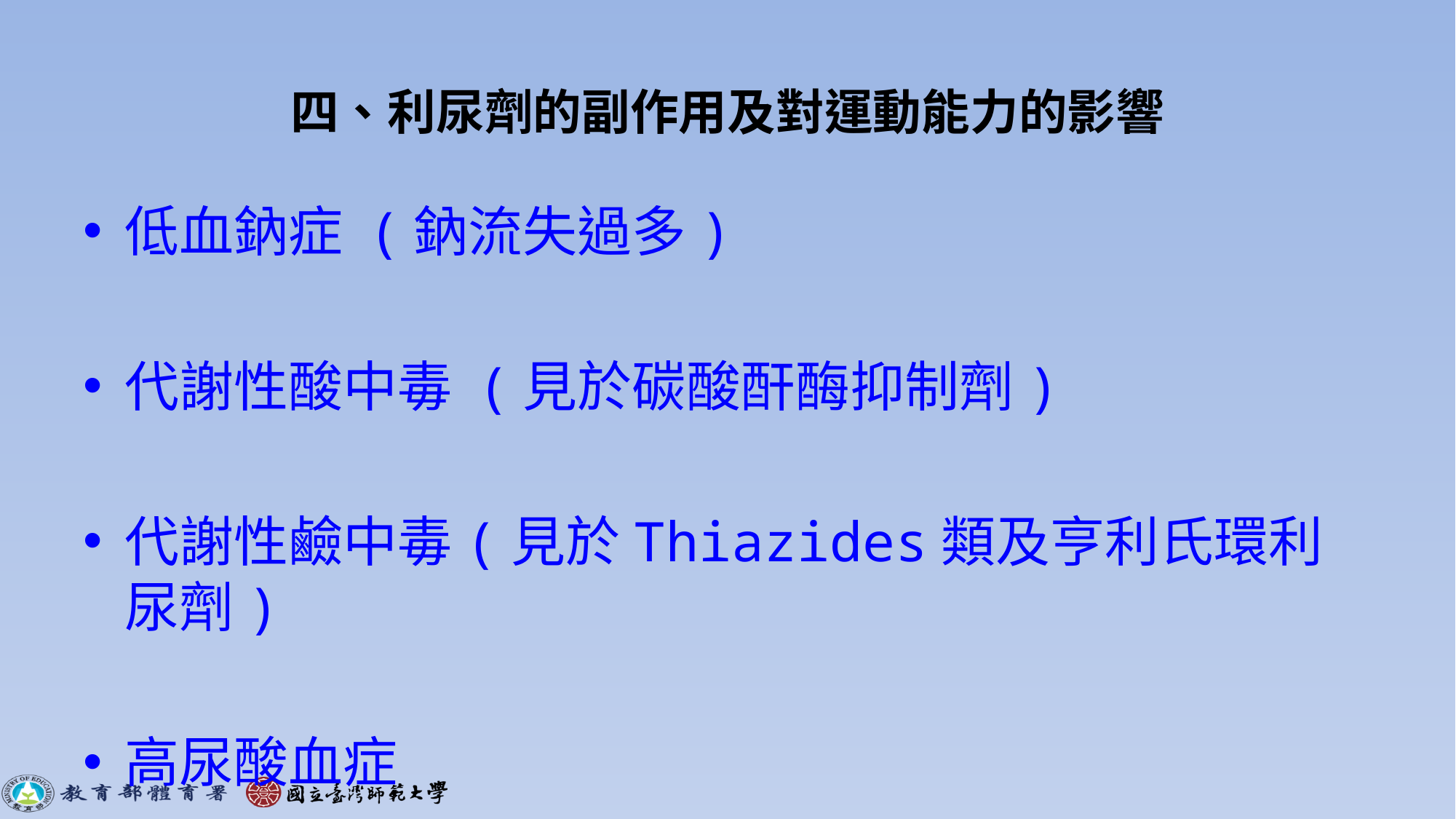

# 四、利尿劑的副作用及對運動能力的影響
低血鈉症 (鈉流失過多)

代謝性酸中毒 (見於碳酸酐酶抑制劑)

代謝性鹼中毒(見於Thiazides類及亨利氏環利尿劑)

高尿酸血症